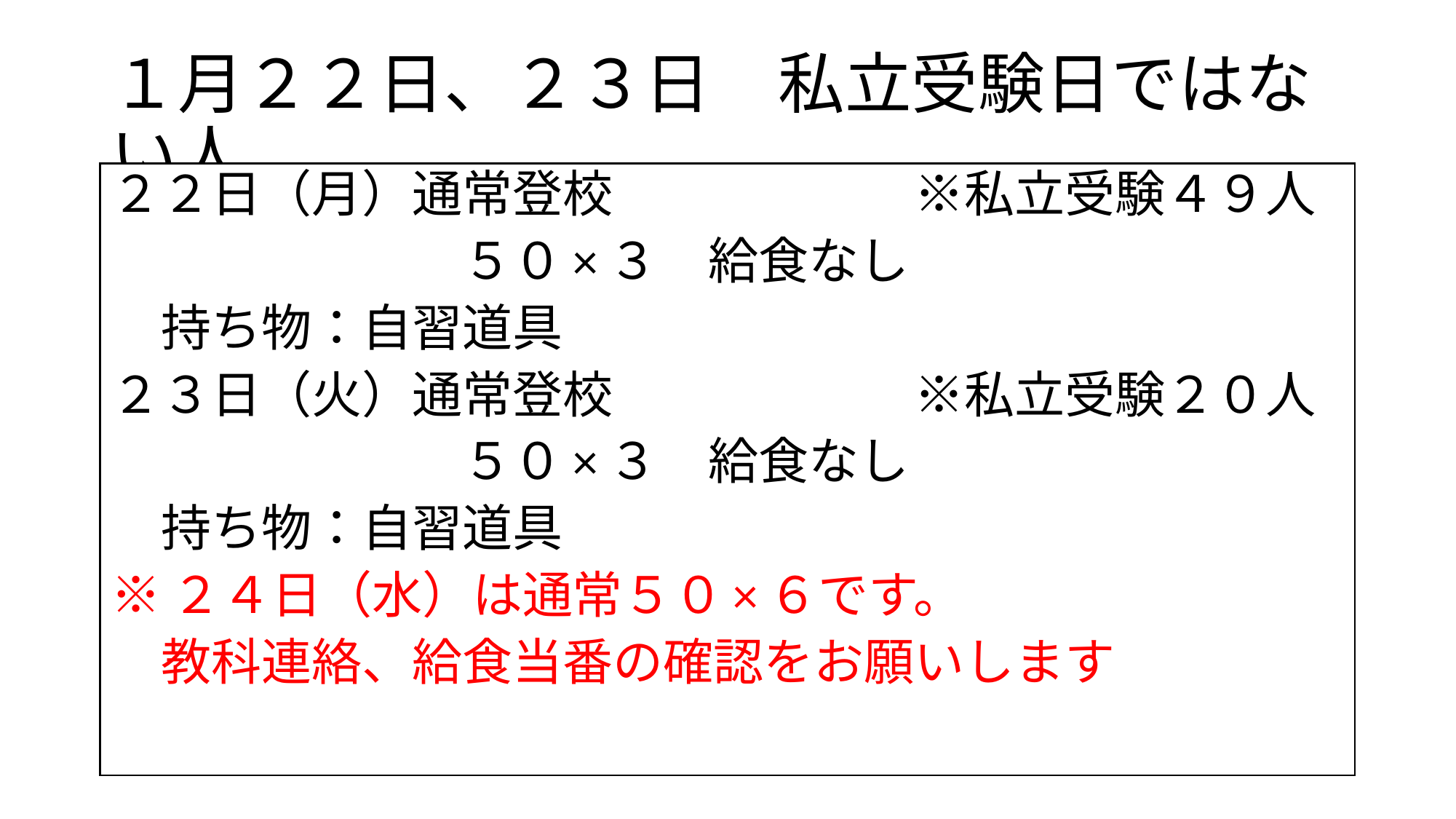

# １月２２日、２３日　私立受験日ではない人
２２日（月）通常登校　　　　　　※私立受験４９人
　　　　　　　５０×３　給食なし
　持ち物：自習道具
２３日（火）通常登校　　　　　　※私立受験２０人
　　　　　　　５０×３　給食なし
　持ち物：自習道具
※２４日（水）は通常５０×６です。
　教科連絡、給食当番の確認をお願いします